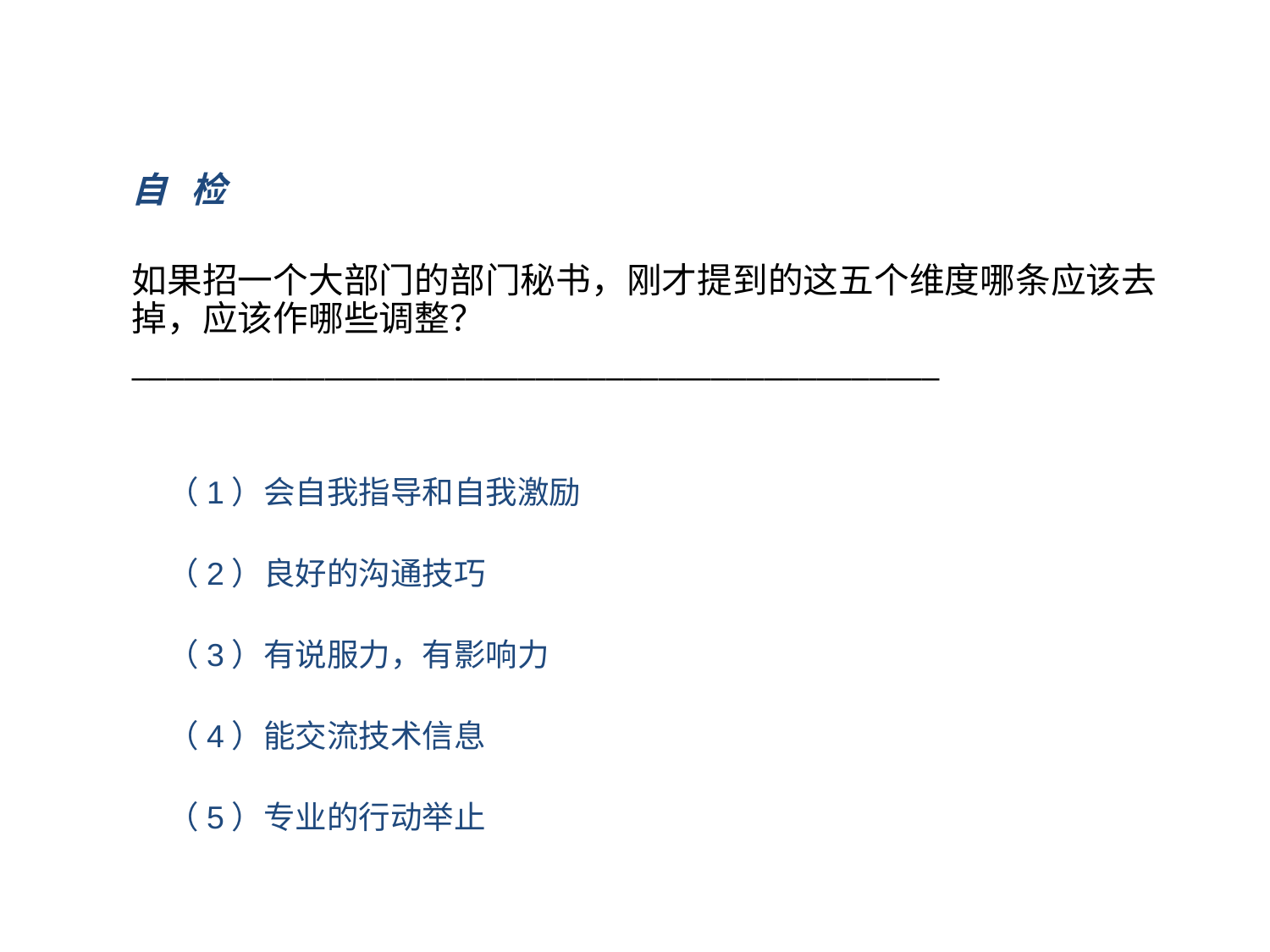

自   检

如果招一个大部门的部门秘书，刚才提到的这五个维度哪条应该去掉，应该作哪些调整？
______________________________________________

（1）会自我指导和自我激励

（2）良好的沟通技巧

（3）有说服力，有影响力

（4）能交流技术信息

（5）专业的行动举止